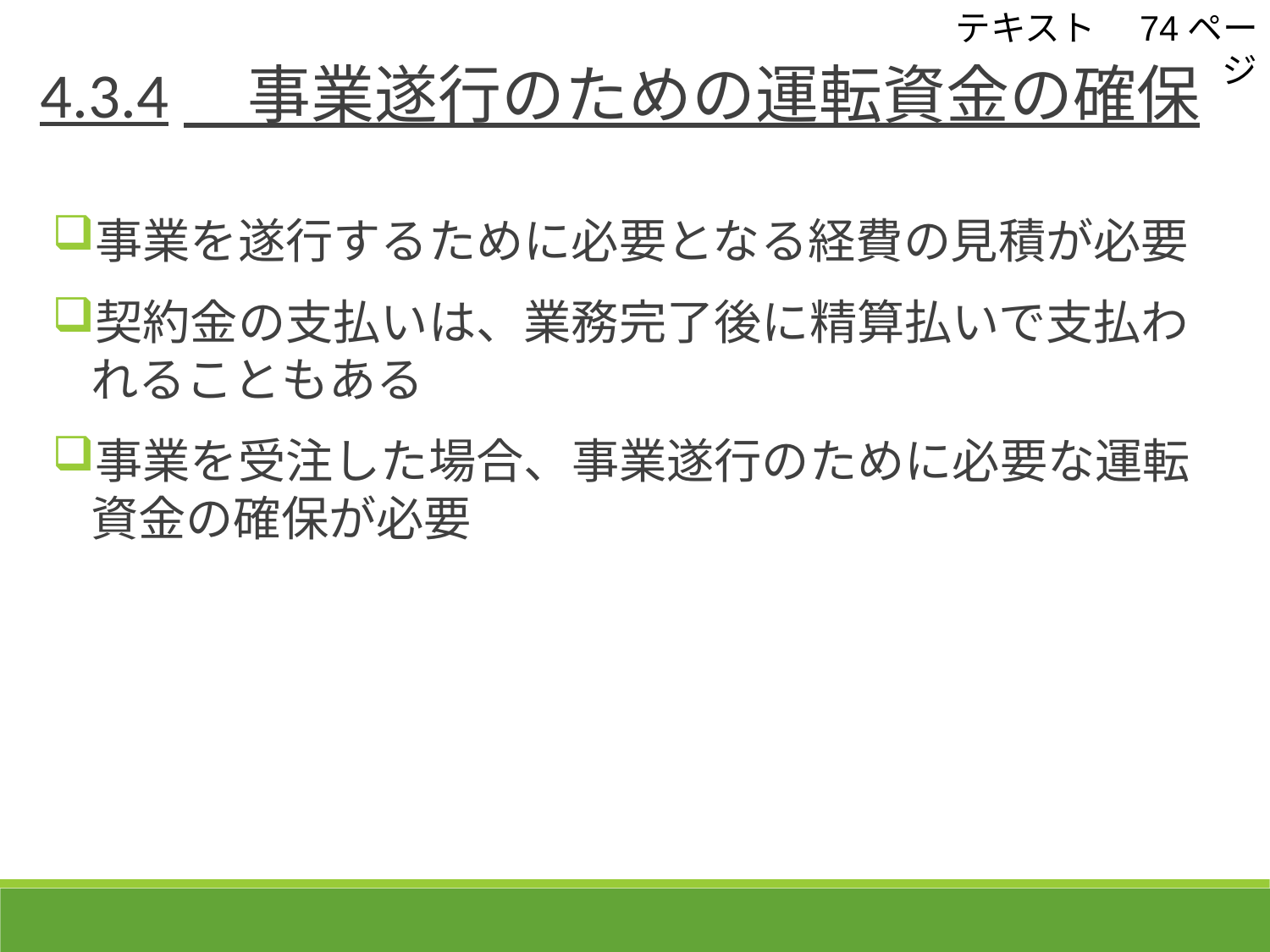

テキスト　74ページ
4.3.4　事業遂行のための運転資金の確保
事業を遂行するために必要となる経費の見積が必要
契約金の支払いは、業務完了後に精算払いで支払われることもある
事業を受注した場合、事業遂行のために必要な運転資金の確保が必要